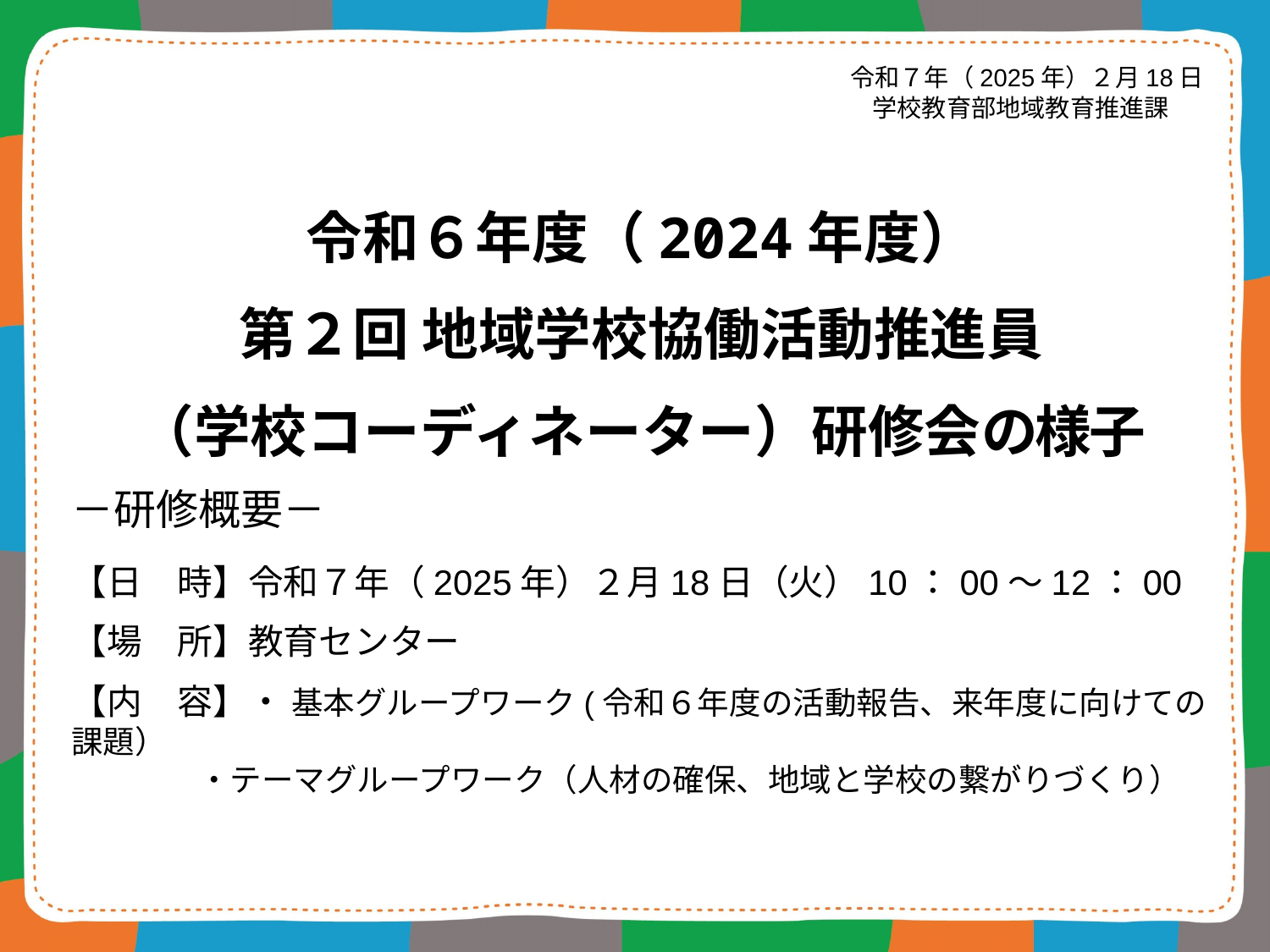

令和７年（2025年）２月18日
　学校教育部地域教育推進課
# 令和６年度（2024年度） 第２回 地域学校協働活動推進員 （学校コーディネーター）研修会の様子
－研修概要－

【日　時】令和７年（2025年）２月18日（火）10：00～12：00

【場　所】教育センター

【内　容】・ 基本グループワーク(令和６年度の活動報告、来年度に向けての課題）
　　　　・テーマグループワーク（人材の確保、地域と学校の繋がりづくり）